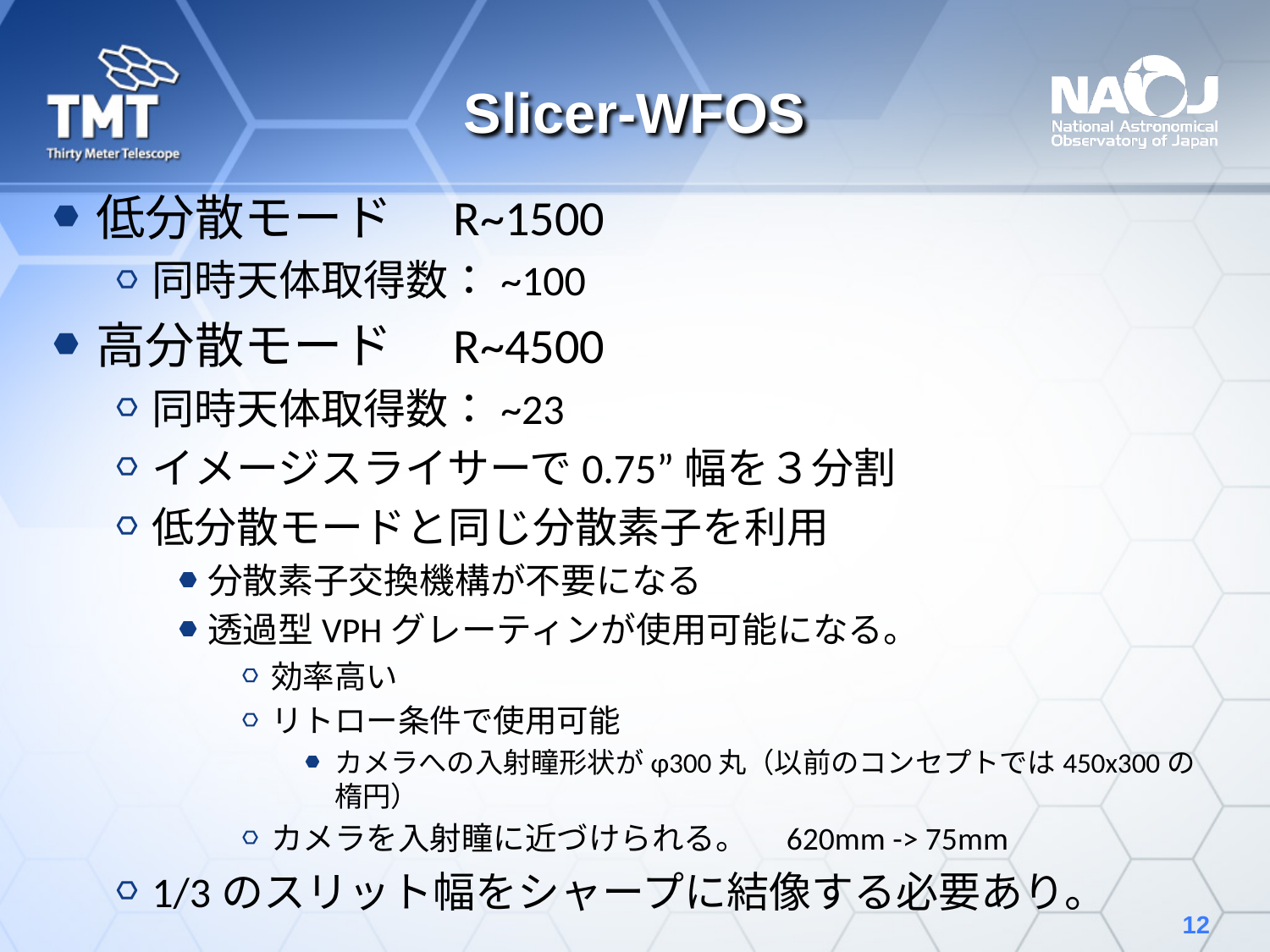

# Slicer-WFOS
低分散モード　R~1500
同時天体取得数：~100
高分散モード　R~4500
同時天体取得数：~23
イメージスライサーで0.75”幅を３分割
低分散モードと同じ分散素子を利用
分散素子交換機構が不要になる
透過型VPHグレーティンが使用可能になる。
効率高い
リトロー条件で使用可能
カメラへの入射瞳形状がφ300丸（以前のコンセプトでは450x300の楕円）
カメラを入射瞳に近づけられる。　620mm -> 75mm
1/3のスリット幅をシャープに結像する必要あり。